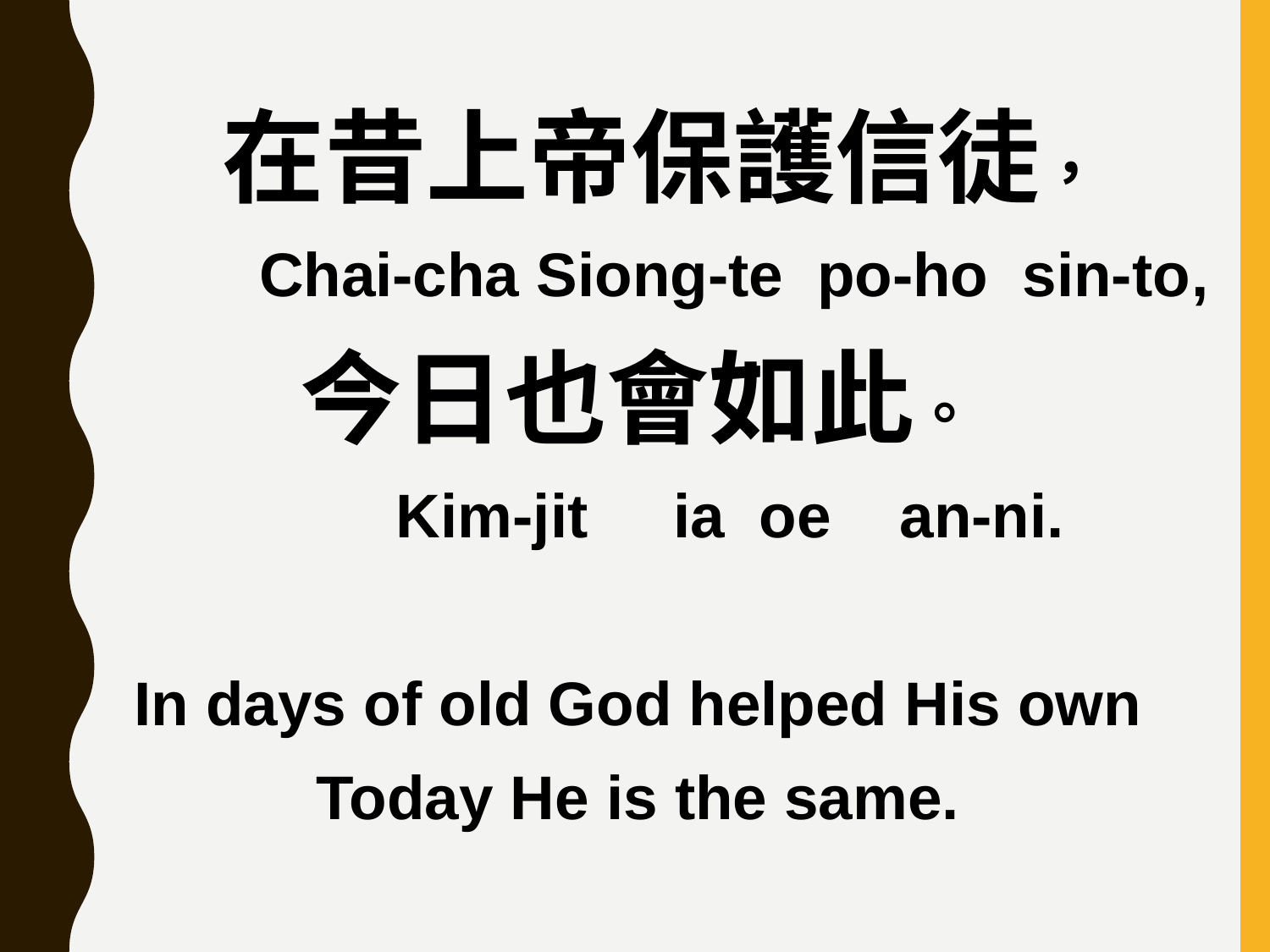

在昔上帝保護信徒，
              Chai-cha Siong-te  po-ho  sin-to,
今日也會如此。
                      Kim-jit     ia  oe    an-ni.

In days of old God helped His own
Today He is the same.